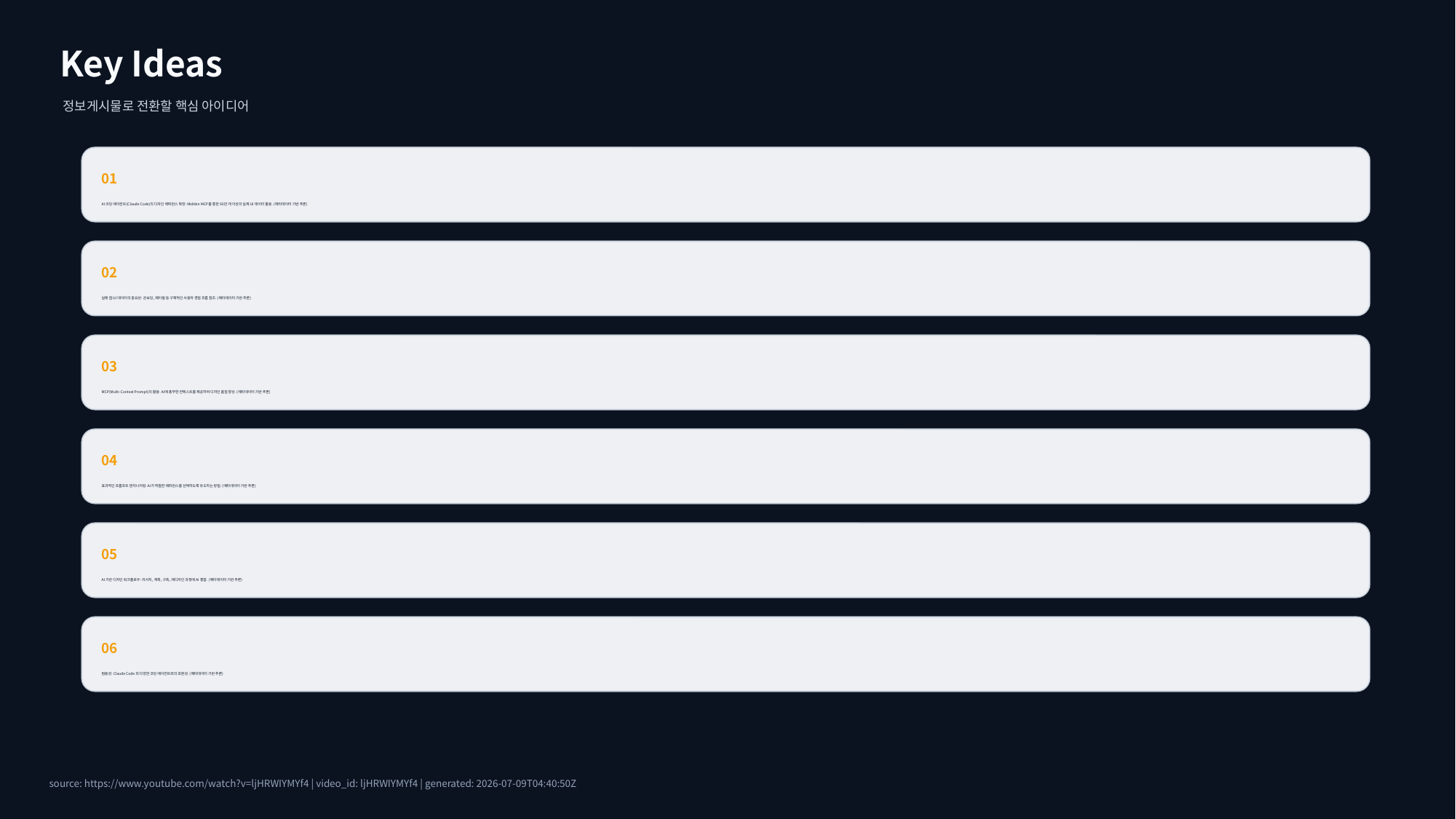

Key Ideas
정보게시물로 전환할 핵심 아이디어

01
AI 코딩 에이전트(Claude Code)의 디자인 레퍼런스 확장: Mobbin MCP를 통한 60만 개 이상의 실제 UI 데이터 활용. (메타데이터 기반 추론)

02
실제 앱 UI 데이터의 중요성: 온보딩, 페이월 등 구체적인 사용자 경험 흐름 참조. (메타데이터 기반 추론)

03
MCP(Multi-Context Prompt)의 활용: AI에 풍부한 컨텍스트를 제공하여 디자인 품질 향상. (메타데이터 기반 추론)

04
효과적인 프롬프트 엔지니어링: AI가 적절한 레퍼런스를 선택하도록 유도하는 방법. (메타데이터 기반 추론)

05
AI 기반 디자인 워크플로우: 리서치, 계획, 구축, 재디자인 과정에 AI 통합. (메타데이터 기반 추론)

06
범용성: Claude Code 외 다양한 코딩 에이전트와의 호환성. (메타데이터 기반 추론)
source: https://www.youtube.com/watch?v=ljHRWIYMYf4 | video_id: ljHRWIYMYf4 | generated: 2026-07-09T04:40:50Z